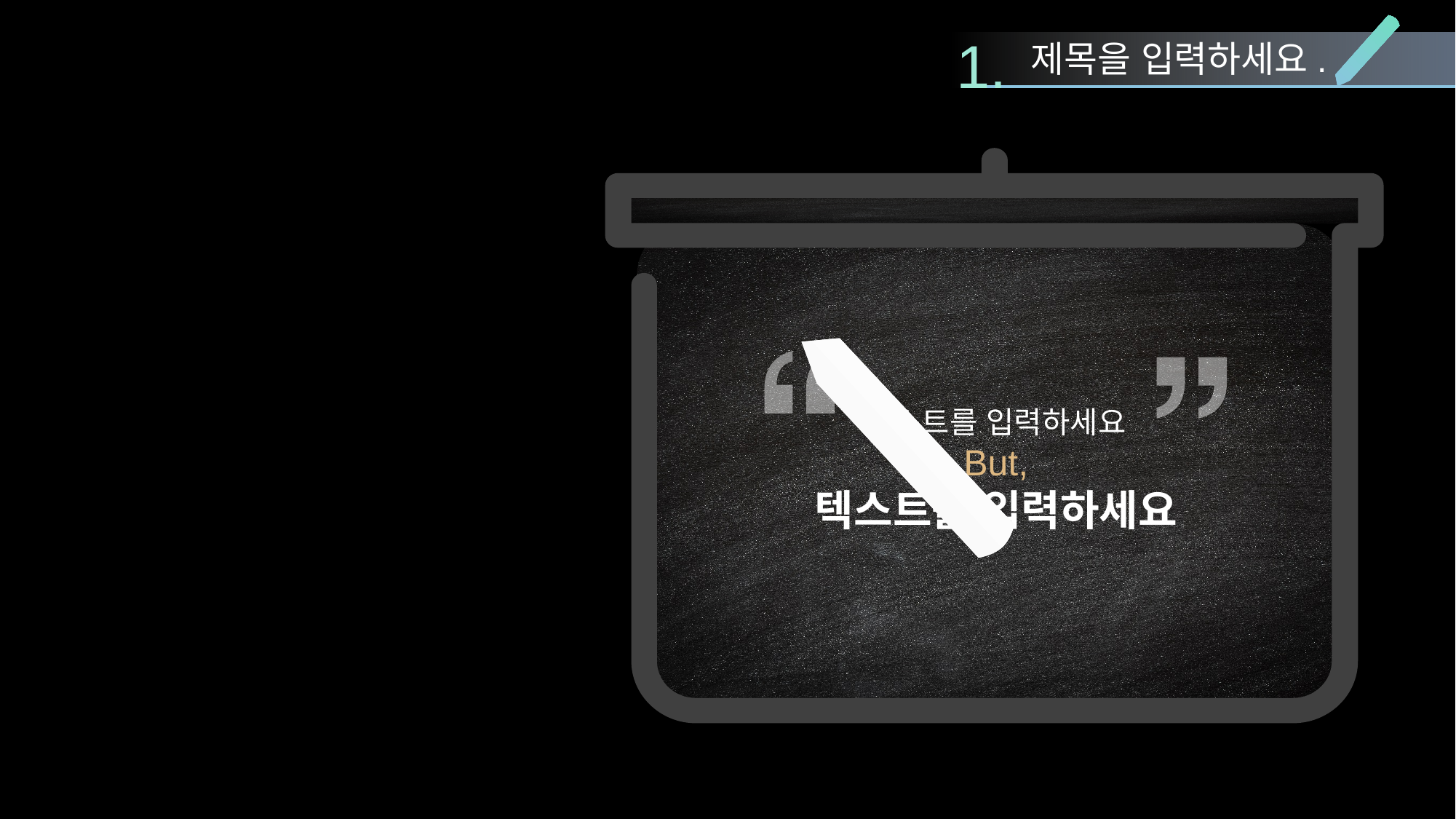

1.
제목을 입력하세요.

텍스트를 입력하세요
But,
텍스트를 입력하세요